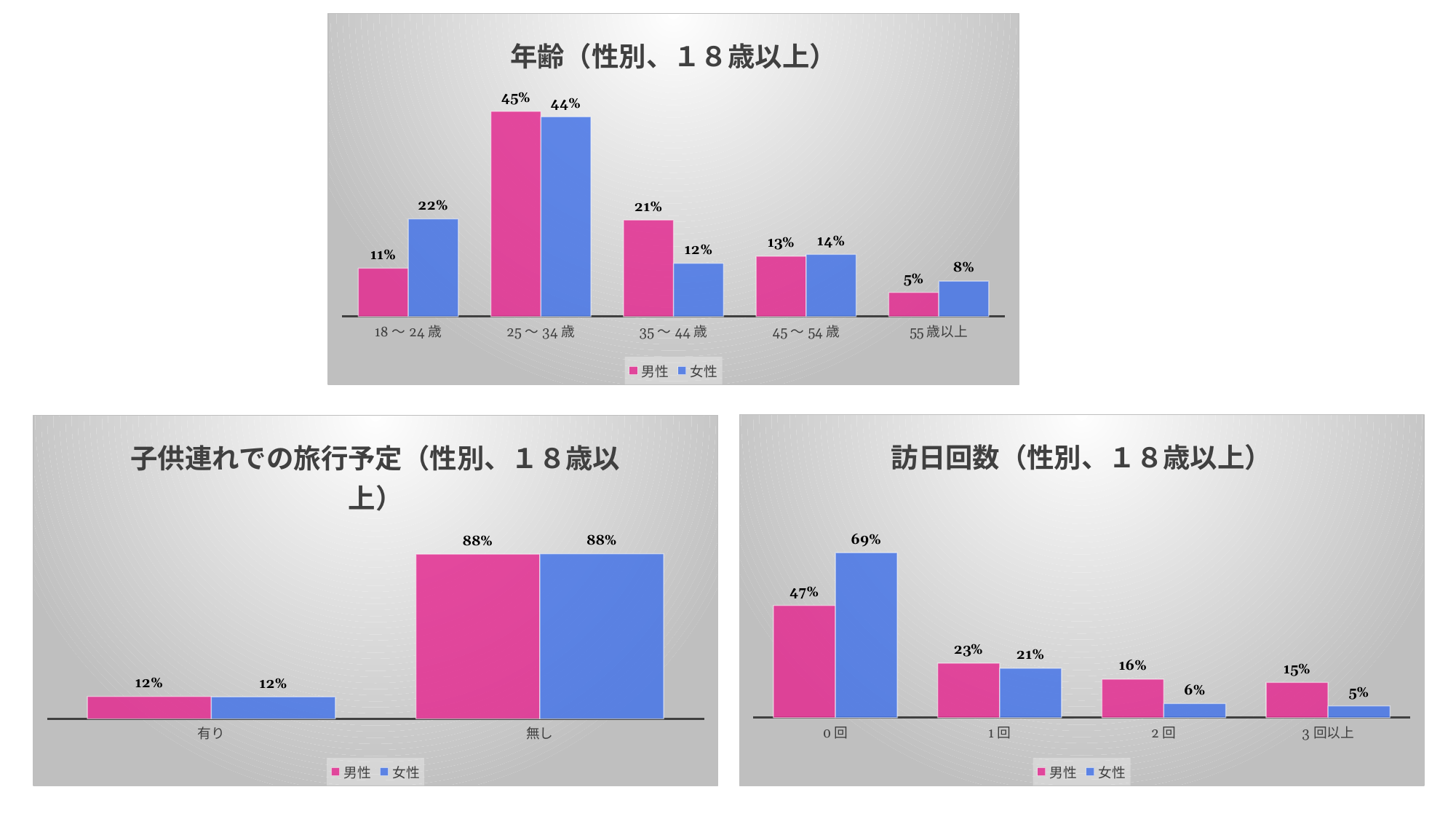

### Chart: 年齢（性別、１８歳以上）

| Category |  |  |
|---|---|---|
| 18～24歳 | 0.10666666666666667 | 0.21568627450980393 |
| 25～34歳 | 0.4533333333333333 | 0.4411764705882353 |
| 35～44歳 | 0.21333333333333335 | 0.11764705882352941 |
| 45～54歳 | 0.13333333333333333 | 0.13725490196078433 |
| 55歳以上 | 0.05333333333333334 | 0.0784313725490196 |

### Chart: 訪日回数（性別、１８歳以上）

| Category |  |  |
|---|---|---|
| 0回 | 0.4666666666666667 | 0.6862745098039216 |
| 1回 | 0.22666666666666666 | 0.20588235294117646 |
| 2回 | 0.16 | 0.058823529411764705 |
| 3回以上 | 0.14666666666666667 | 0.049019607843137254 |

### Chart: 子供連れでの旅行予定（性別、１８歳以上）

| Category |  |  |
|---|---|---|
| 有り | 0.12 | 0.11764705882352941 |
| 無し | 0.88 | 0.8823529411764706 |